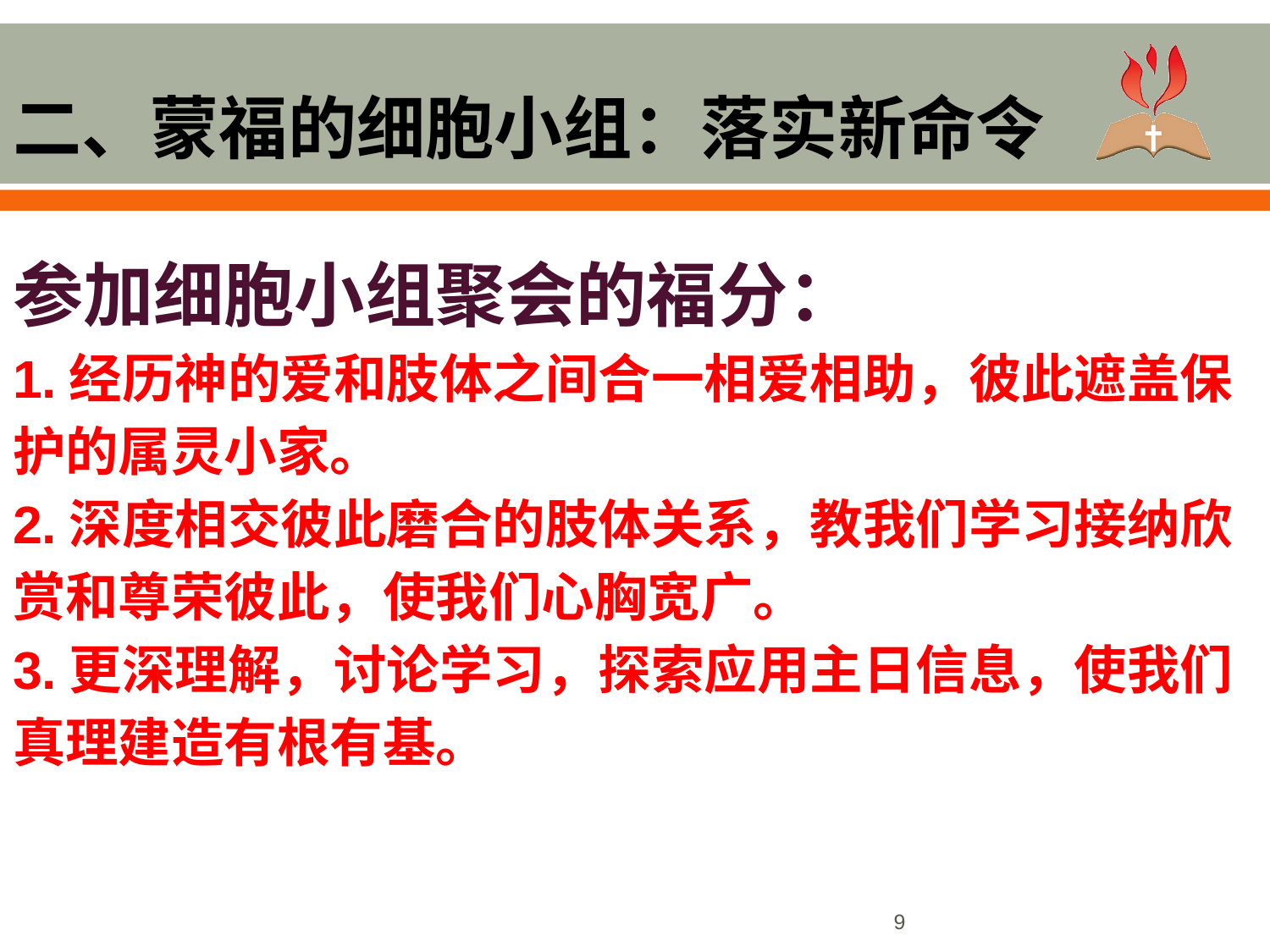

#
二、蒙福的细胞小组：落实新命令

参加细胞小组聚会的福分：
1.经历神的爱和肢体之间合一相爱相助，彼此遮盖保护的属灵小家。
2.深度相交彼此磨合的肢体关系，教我们学习接纳欣赏和尊荣彼此，使我们心胸宽广。
3.更深理解，讨论学习，探索应用主日信息，使我们真理建造有根有基。

9